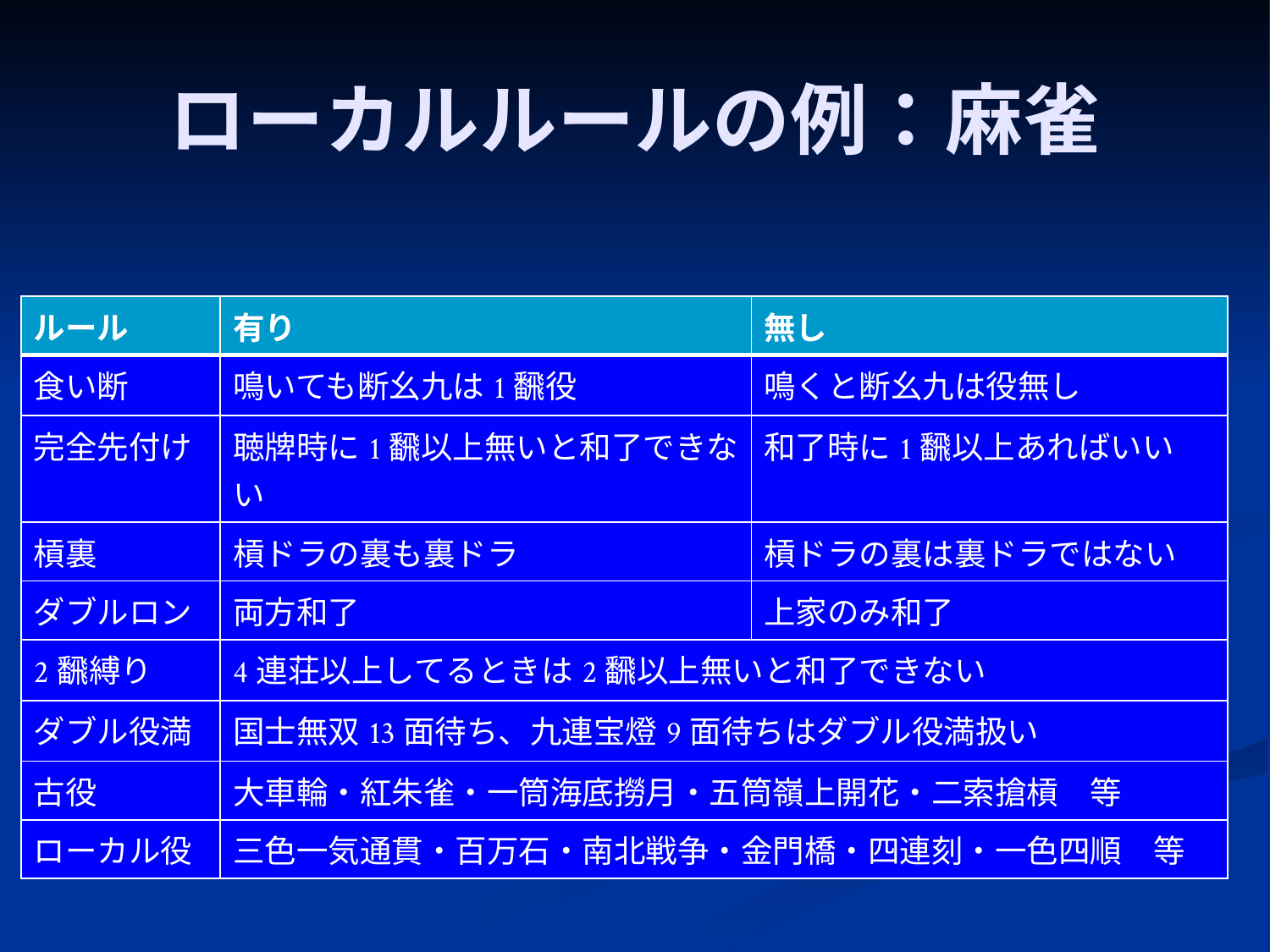

# ローカルルールの例：麻雀
| ルール | 有り | 無し |
| --- | --- | --- |
| 食い断 | 鳴いても断幺九は1飜役 | 鳴くと断幺九は役無し |
| 完全先付け | 聴牌時に1飜以上無いと和了できない | 和了時に1飜以上あればいい |
| 槓裏 | 槓ドラの裏も裏ドラ | 槓ドラの裏は裏ドラではない |
| ダブルロン | 両方和了 | 上家のみ和了 |
| 2飜縛り | 4連荘以上してるときは2飜以上無いと和了できない |  |
| ダブル役満 | 国士無双13面待ち、九連宝燈9面待ちはダブル役満扱い |  |
| 古役 | 大車輪・紅朱雀・一筒海底撈月・五筒嶺上開花・二索搶槓　等 |  |
| ローカル役 | 三色一気通貫・百万石・南北戦争・金門橋・四連刻・一色四順　等 |  |